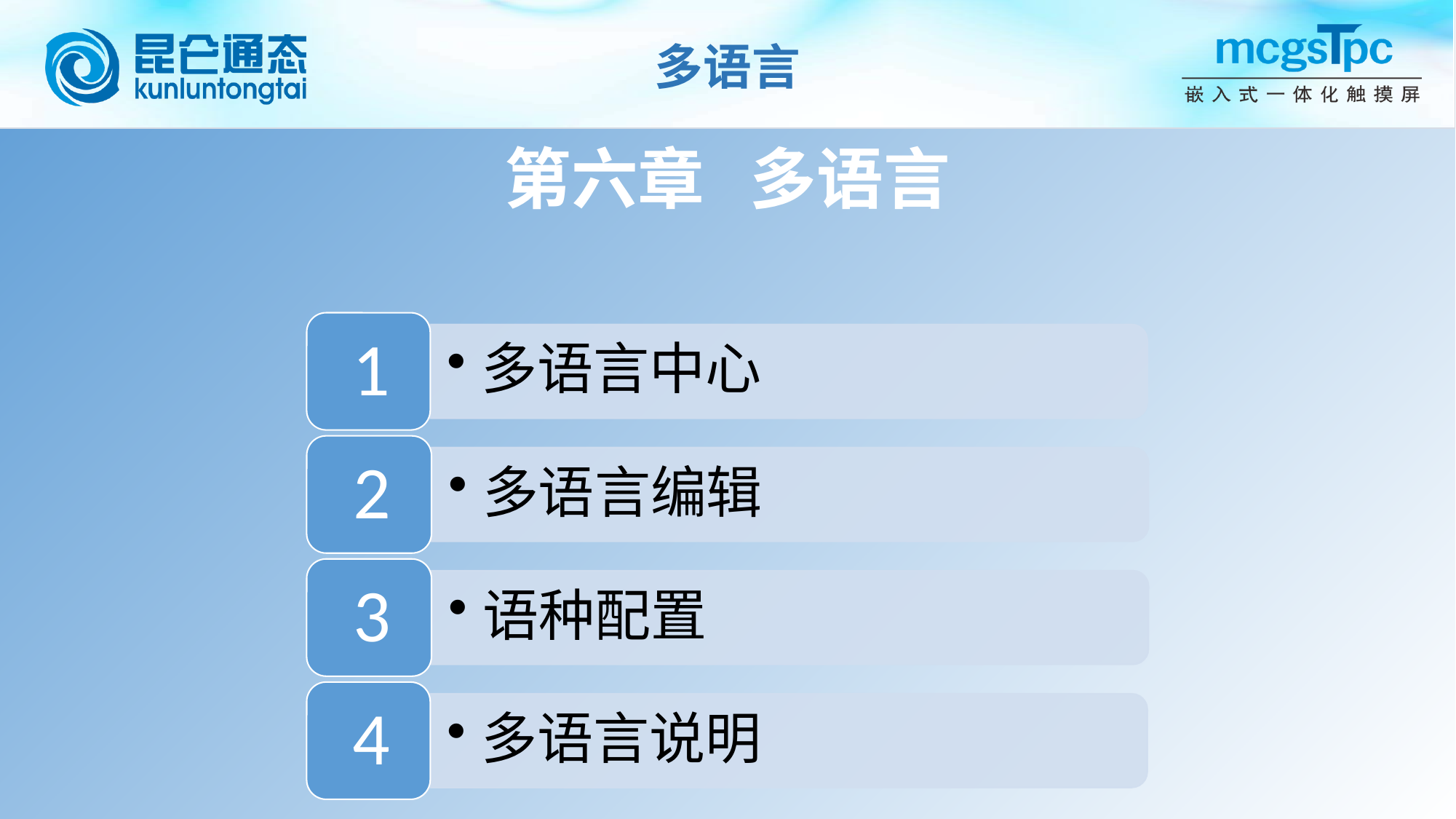

多语言
第六章   多语言
多语言中心
1
多语言编辑
2
语种配置
3
多语言说明
4